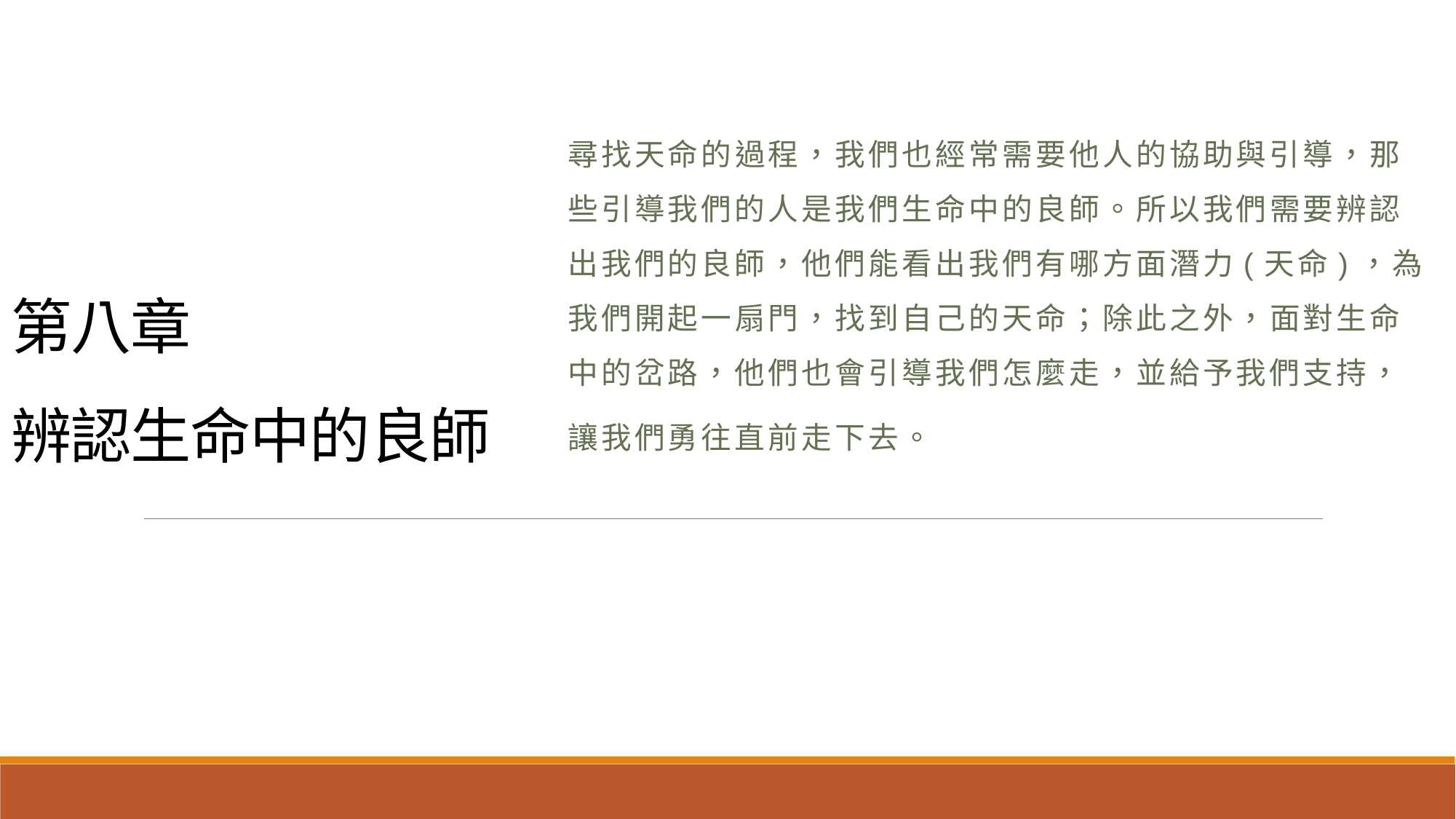

尋找天命的過程，我們也經常需要他人的協助與引導，那些引導我們的人是我們生命中的良師。所以我們需要辨認出我們的良師，他們能看出我們有哪方面潛力(天命)，為我們開起一扇門，找到自己的天命；除此之外，面對生命中的岔路，他們也會引導我們怎麼走，並給予我們支持，讓我們勇往直前走下去。

# 第八章 辨認生命中的良師